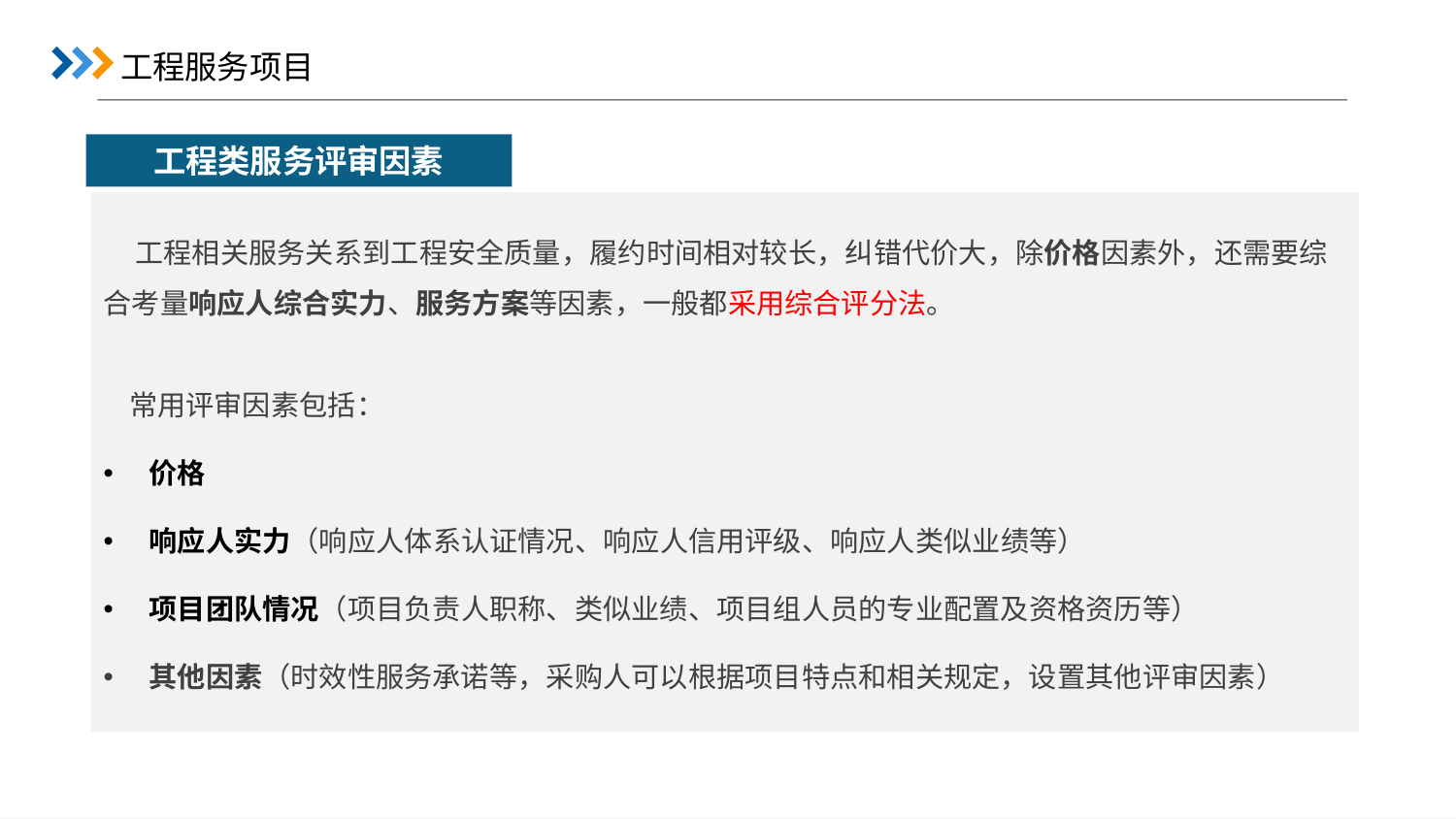

工程服务项目

工程类服务评审因素

    工程相关服务关系到工程安全质量，履约时间相对较长，纠错代价大，除价格因素外，还需要综合考量响应人综合实力、服务方案等因素，一般都采用综合评分法。

   常用评审因素包括：
价格
响应人实力（响应人体系认证情况、响应人信用评级、响应人类似业绩等）
项目团队情况（项目负责人职称、类似业绩、项目组人员的专业配置及资格资历等）
其他因素（时效性服务承诺等，采购人可以根据项目特点和相关规定，设置其他评审因素）